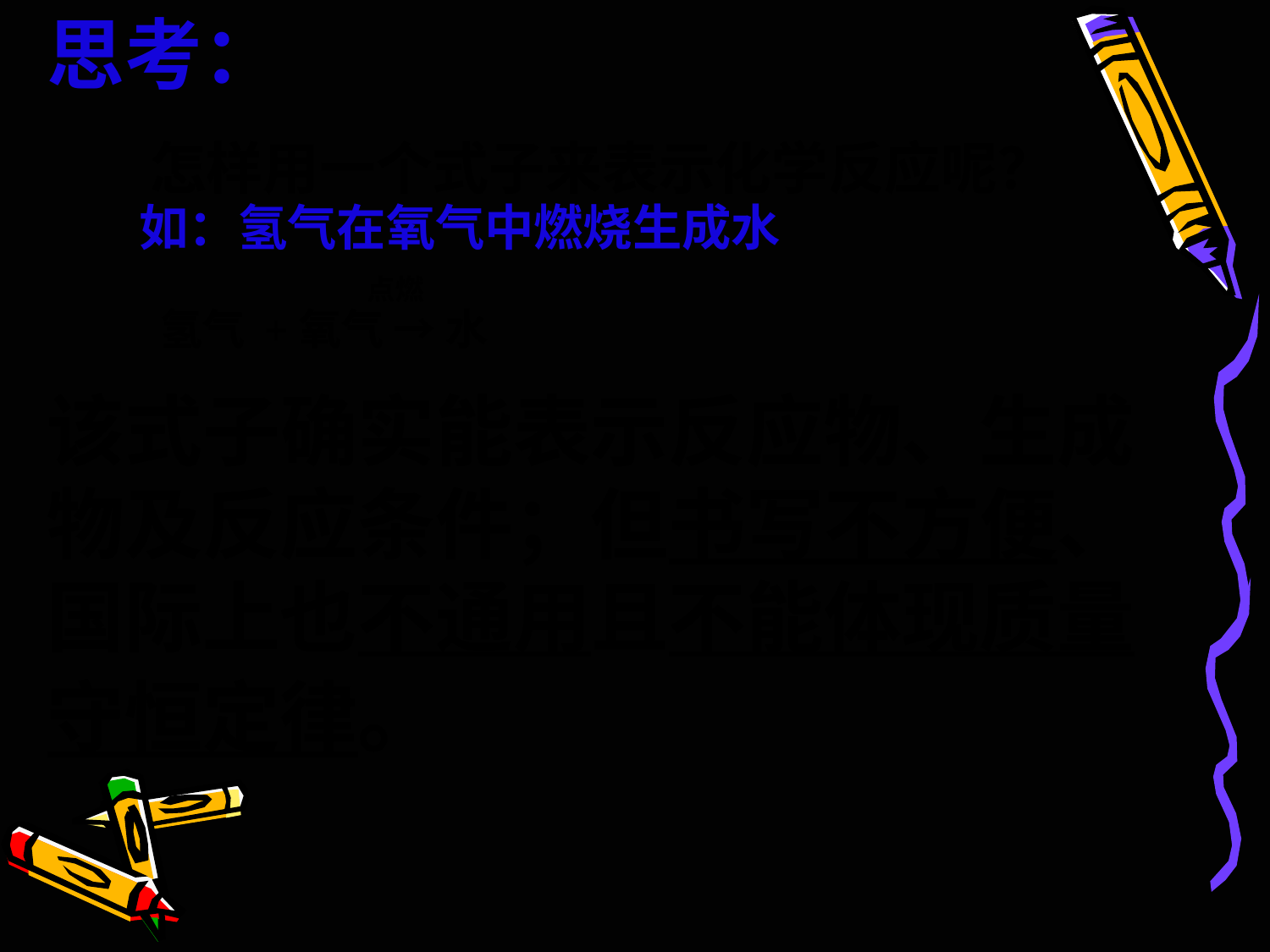

思考：
怎样用一个式子来表示化学反应呢？
如：氢气在氧气中燃烧生成水
点燃
氢气 +氧气 → 水
该式子确实能表示反应物、生成物及反应条件；但书写不方便、国际上也不通用且不能体现质量守恒定律。